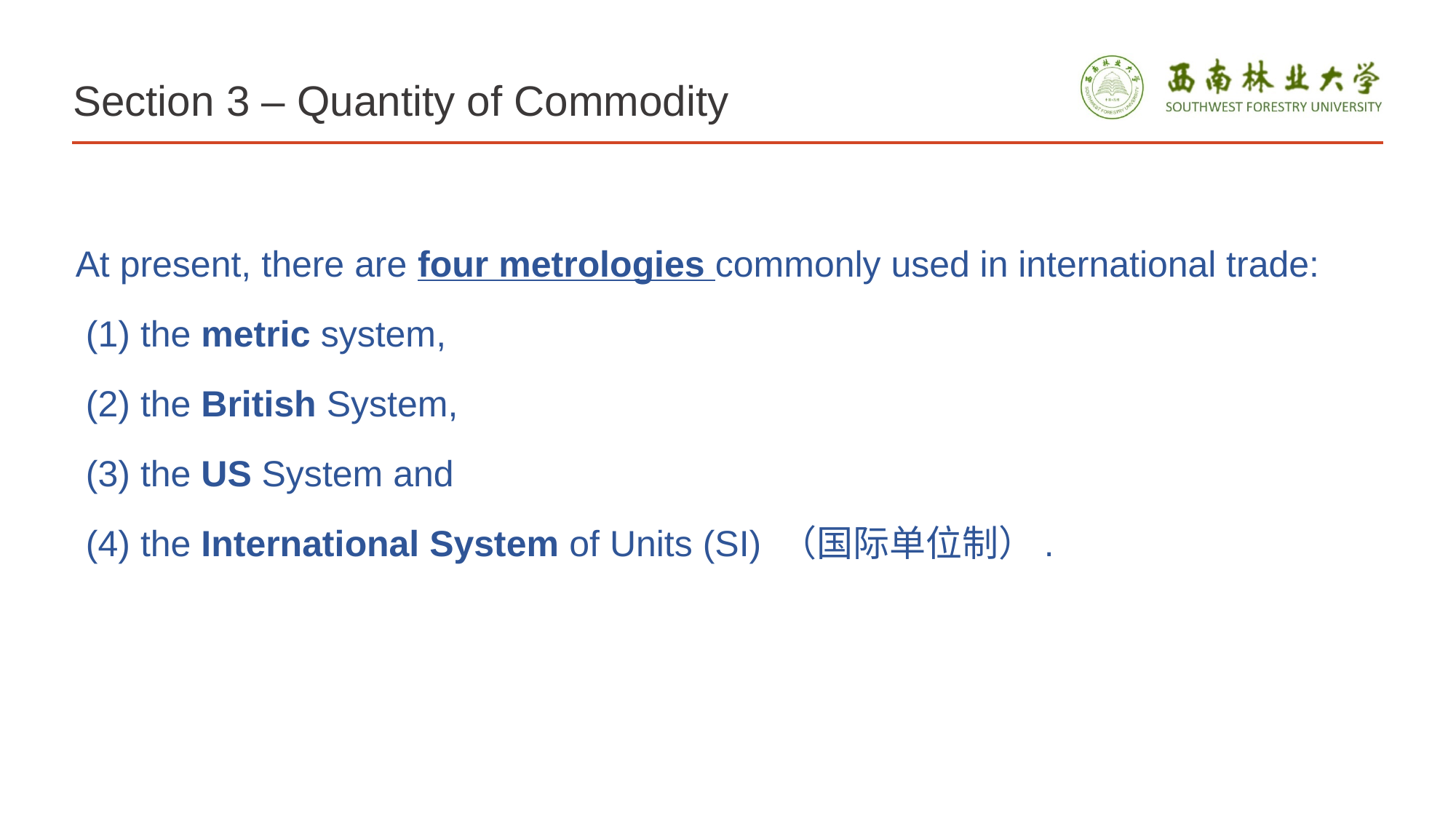

# Section 3 – Quantity of Commodity

At present, there are four metrologies commonly used in international trade:
 (1) the metric system,
 (2) the British System,
 (3) the US System and
 (4) the International System of Units (SI) （国际单位制）.